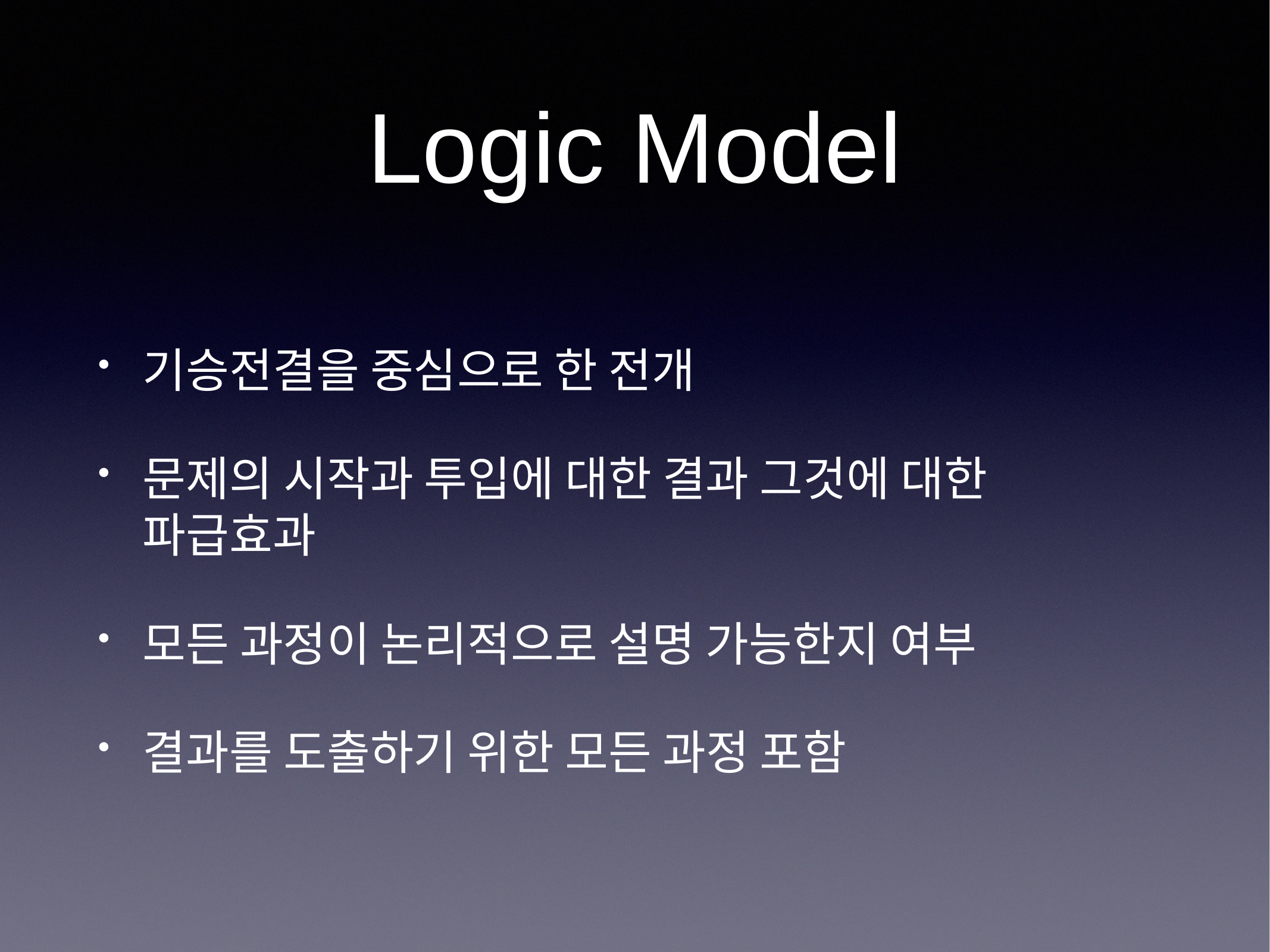

# Logic Model
기승전결을 중심으로 한 전개
문제의 시작과 투입에 대한 결과 그것에 대한 파급효과
모든 과정이 논리적으로 설명 가능한지 여부
결과를 도출하기 위한 모든 과정 포함